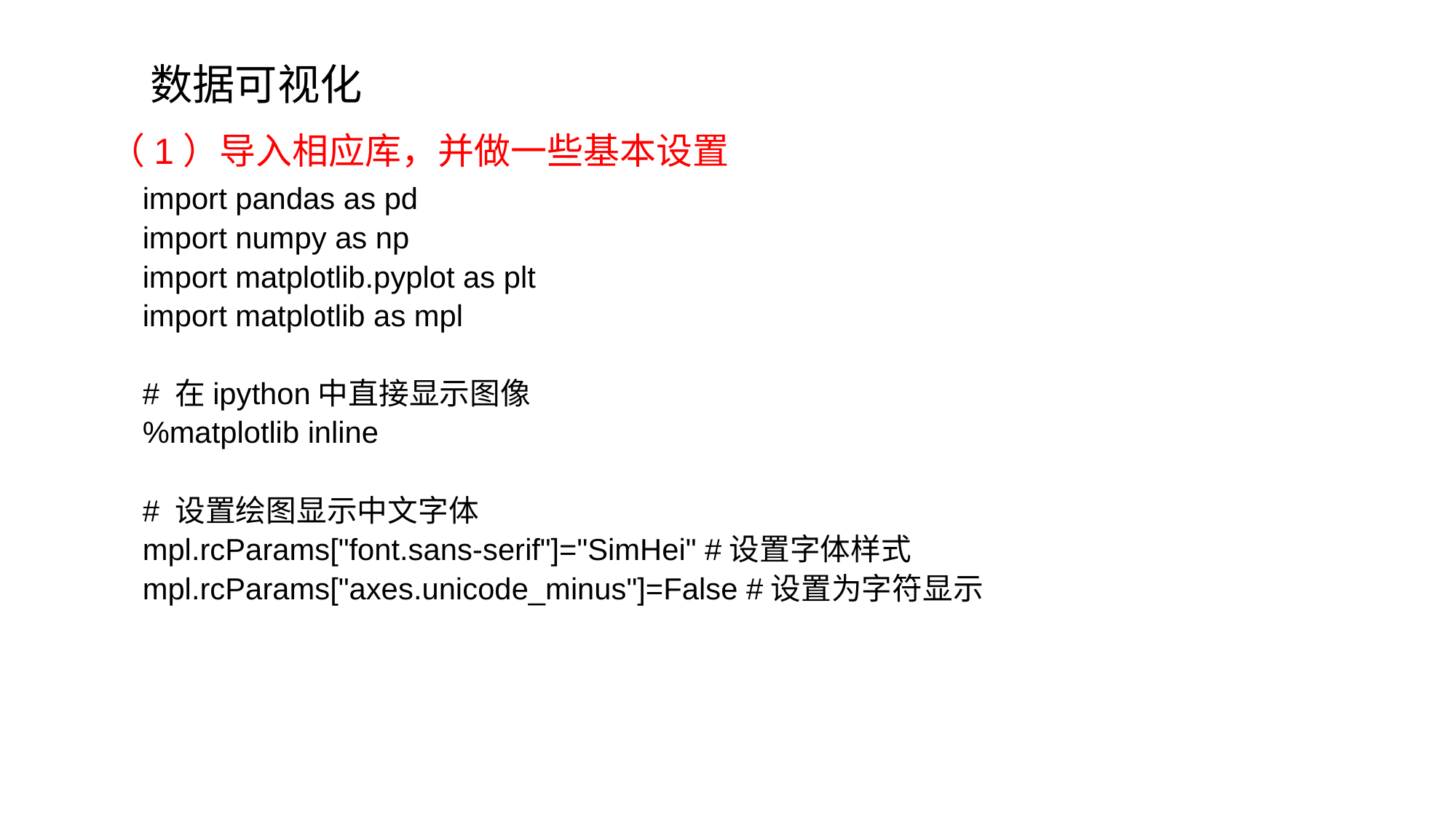

数据可视化
（1）导入相应库，并做一些基本设置
import pandas as pd
import numpy as np
import matplotlib.pyplot as plt
import matplotlib as mpl

# 在ipython中直接显示图像
%matplotlib inline

# 设置绘图显示中文字体
mpl.rcParams["font.sans-serif"]="SimHei" #设置字体样式
mpl.rcParams["axes.unicode_minus"]=False #设置为字符显示